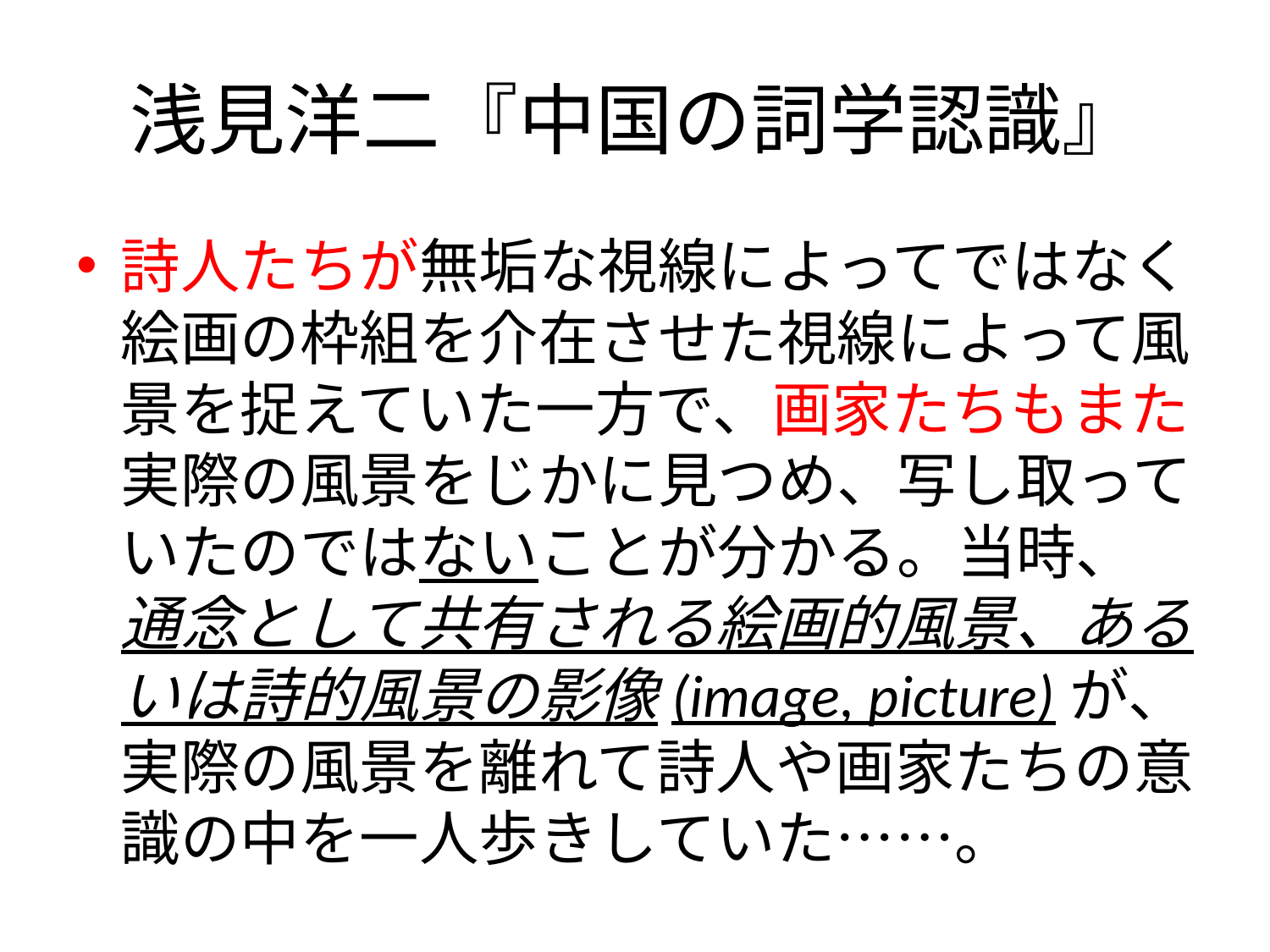

# 浅見洋二『中国の詞学認識』
詩人たちが無垢な視線によってではなく絵画の枠組を介在させた視線によって風景を捉えていた一方で、画家たちもまた実際の風景をじかに見つめ、写し取っていたのではないことが分かる。当時、通念として共有される絵画的風景、あるいは詩的風景の影像(image, picture)が、実際の風景を離れて詩人や画家たちの意識の中を一人歩きしていた……。